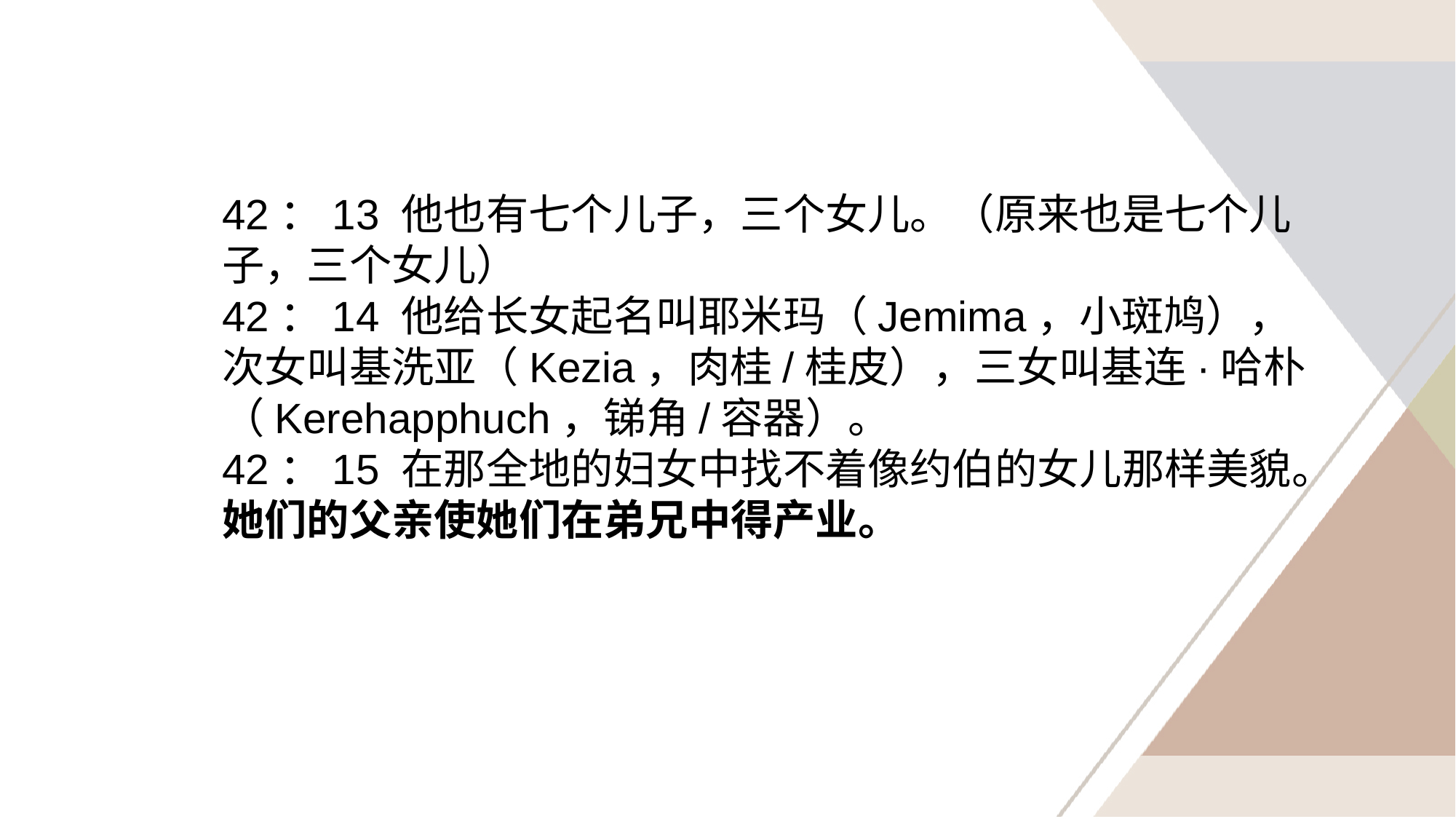

42：13 他也有七个儿子，三个女儿。（原来也是七个儿子，三个女儿）
42：14 他给长女起名叫耶米玛（Jemima，小斑鸠），次女叫基洗亚（Kezia，肉桂/桂皮），三女叫基连·哈朴（Kerehapphuch，锑角/容器）。
42：15 在那全地的妇女中找不着像约伯的女儿那样美貌。她们的父亲使她们在弟兄中得产业。